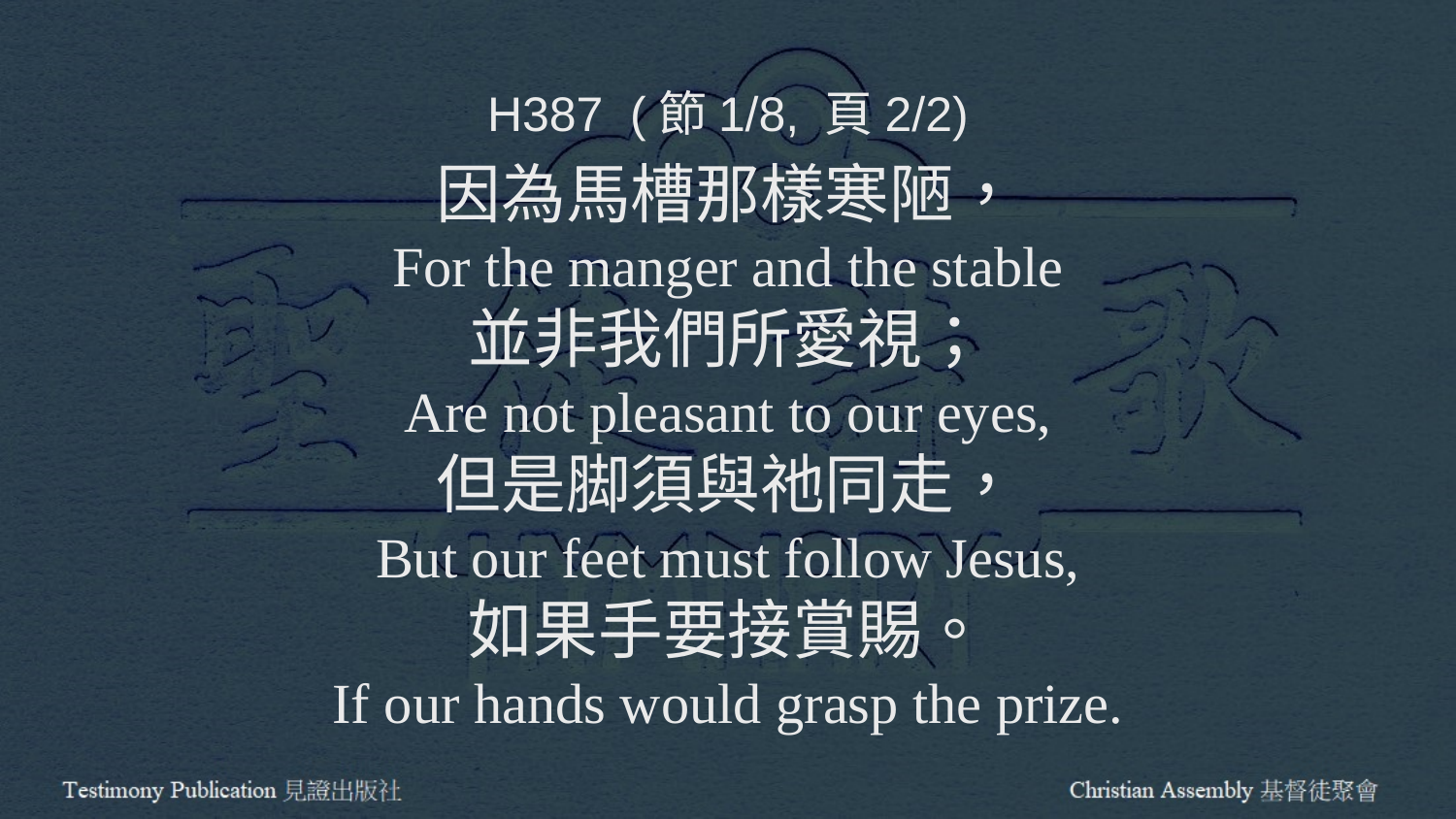

H387  (節1/8, 頁2/2)
因為馬槽那樣寒陋，
For the manger and the stable
並非我們所愛視；
Are not pleasant to our eyes,
但是脚須與祂同走，
But our feet must follow Jesus,
如果手要接賞賜。
If our hands would grasp the prize.